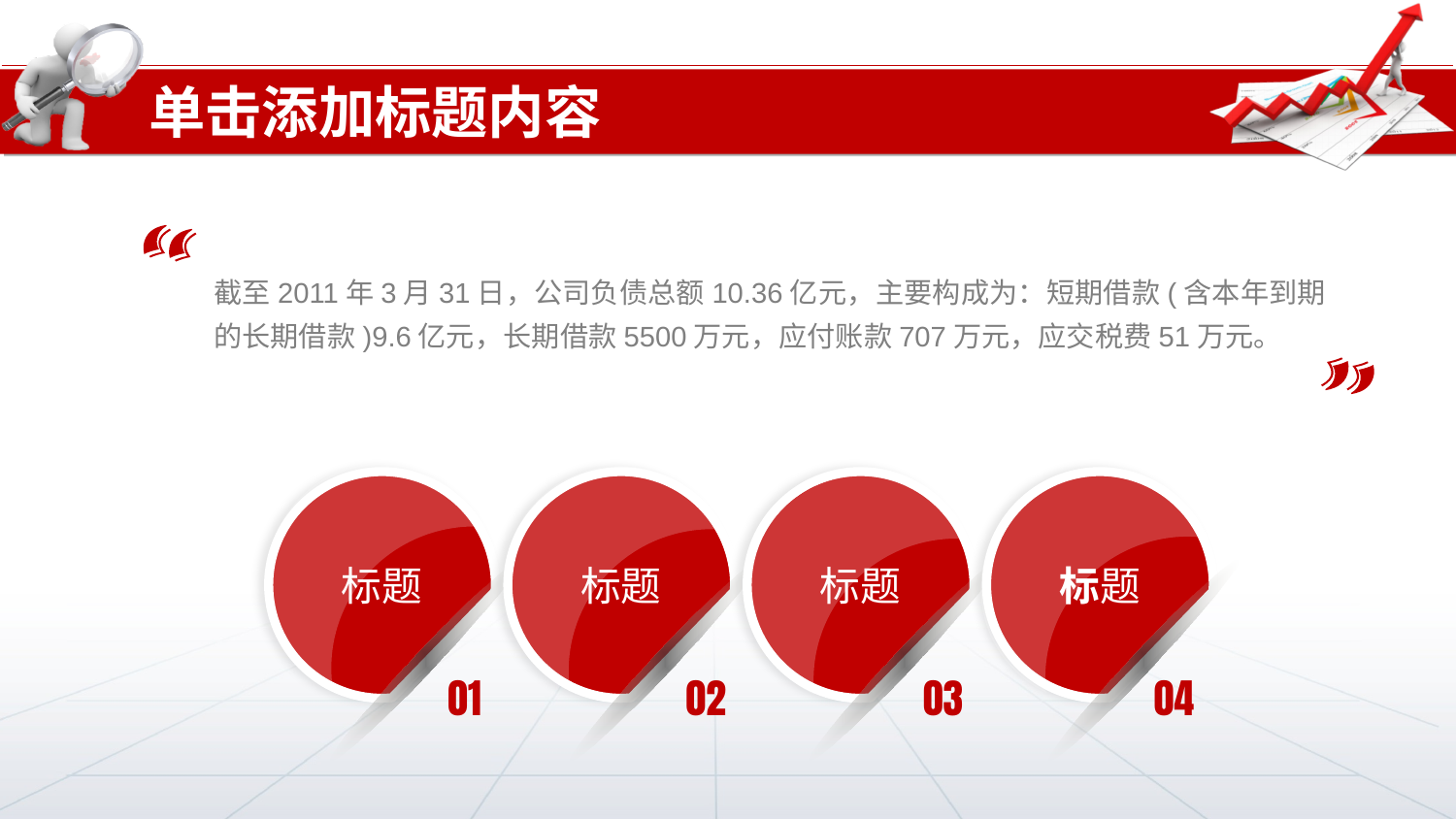

单击添加标题内容
截至2011年3月31日，公司负债总额10.36亿元，主要构成为：短期借款(含本年到期的长期借款)9.6亿元，长期借款5500万元，应付账款707万元，应交税费51万元。

标题

01

标题

02
标题

03
标题

04